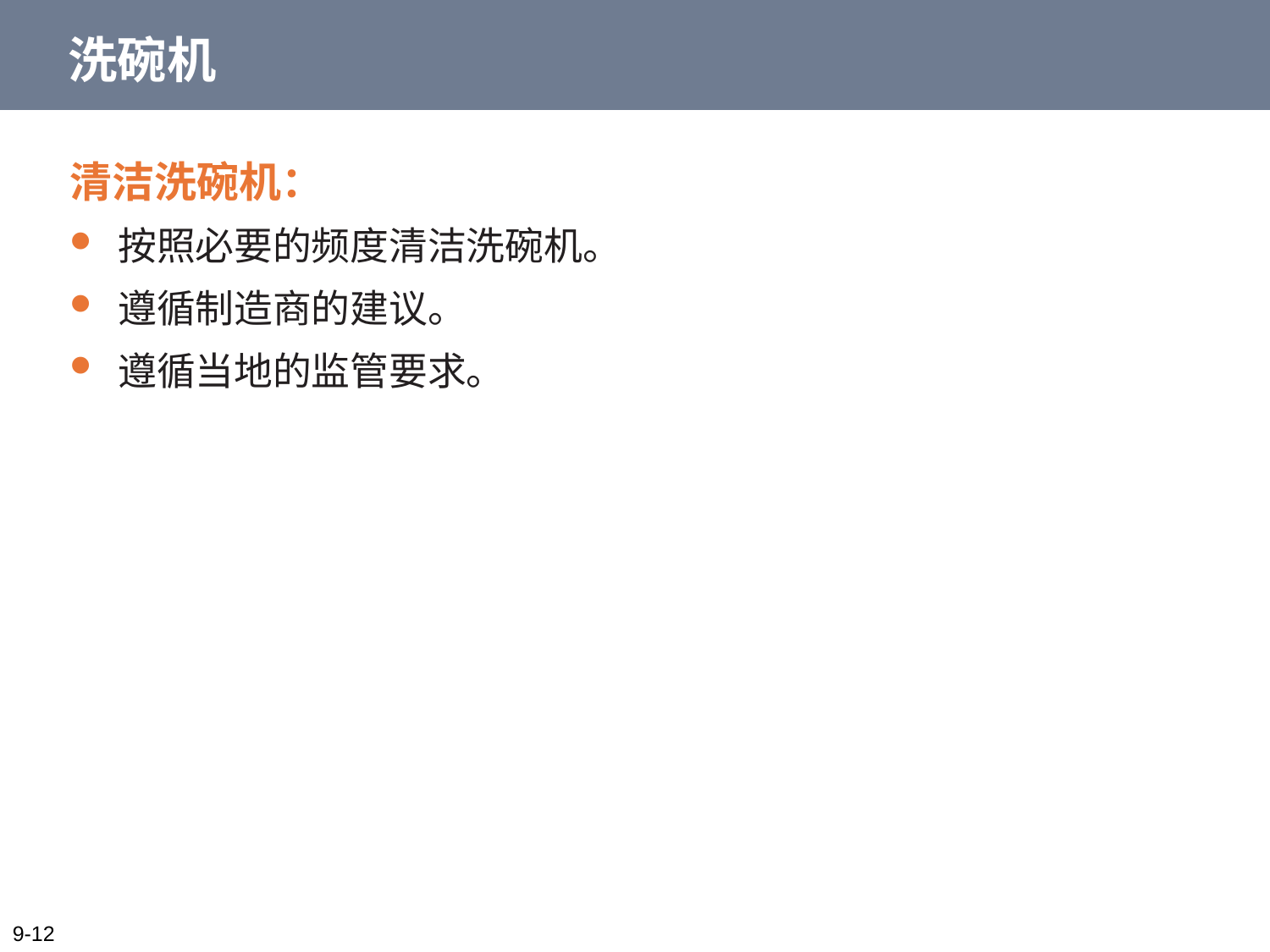

# 洗碗机
清洁洗碗机：
按照必要的频度清洁洗碗机。
遵循制造商的建议。
遵循当地的监管要求。
9-12